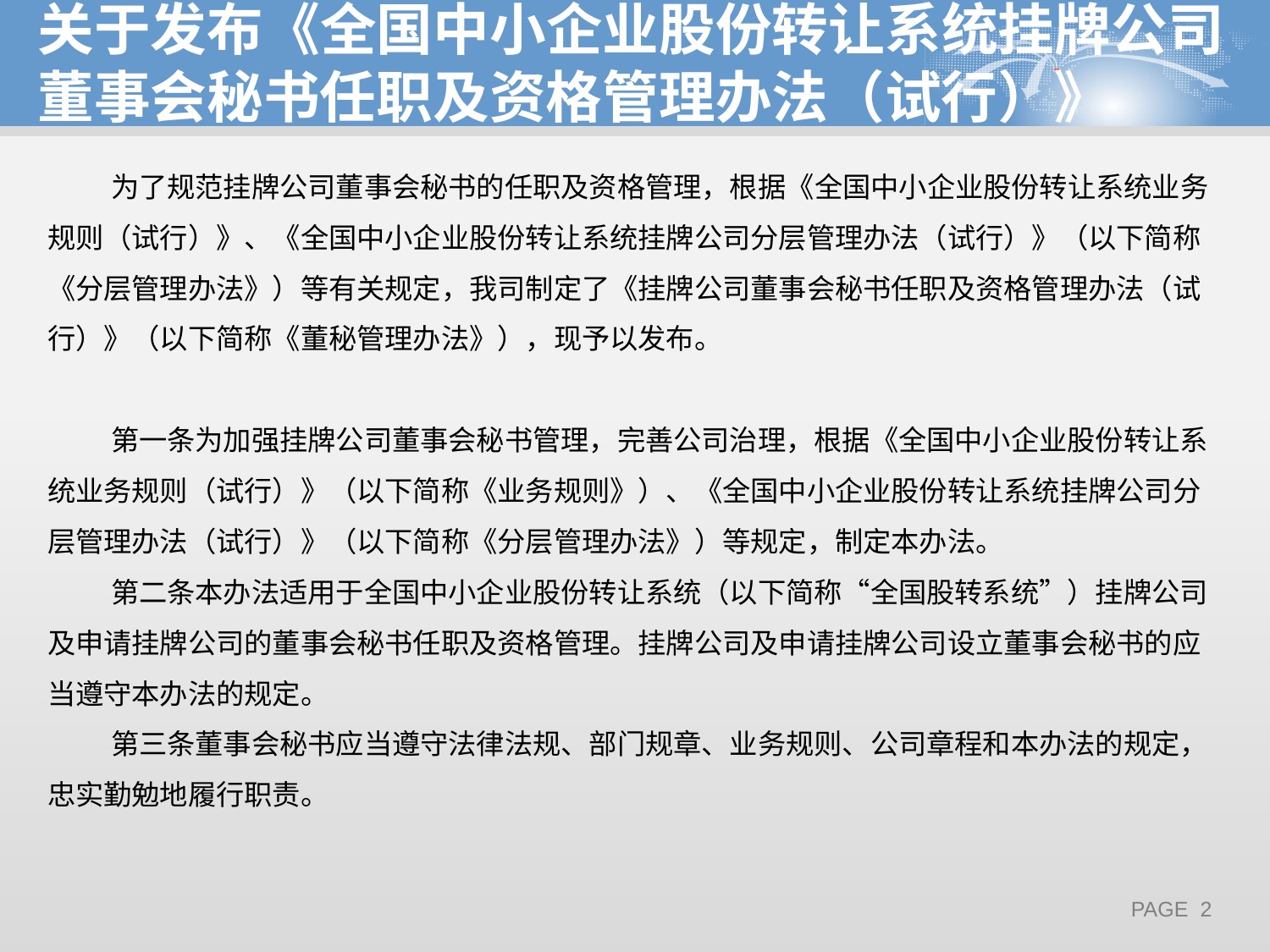

关于发布《全国中小企业股份转让系统挂牌公司董事会秘书任职及资格管理办法（试行）》
为了规范挂牌公司董事会秘书的任职及资格管理，根据《全国中小企业股份转让系统业务规则（试行）》、《全国中小企业股份转让系统挂牌公司分层管理办法（试行）》（以下简称《分层管理办法》）等有关规定，我司制定了《挂牌公司董事会秘书任职及资格管理办法（试行）》（以下简称《董秘管理办法》），现予以发布。

第一条为加强挂牌公司董事会秘书管理，完善公司治理，根据《全国中小企业股份转让系统业务规则（试行）》（以下简称《业务规则》）、《全国中小企业股份转让系统挂牌公司分层管理办法（试行）》（以下简称《分层管理办法》）等规定，制定本办法。
第二条本办法适用于全国中小企业股份转让系统（以下简称“全国股转系统”）挂牌公司及申请挂牌公司的董事会秘书任职及资格管理。挂牌公司及申请挂牌公司设立董事会秘书的应当遵守本办法的规定。
第三条董事会秘书应当遵守法律法规、部门规章、业务规则、公司章程和本办法的规定，忠实勤勉地履行职责。